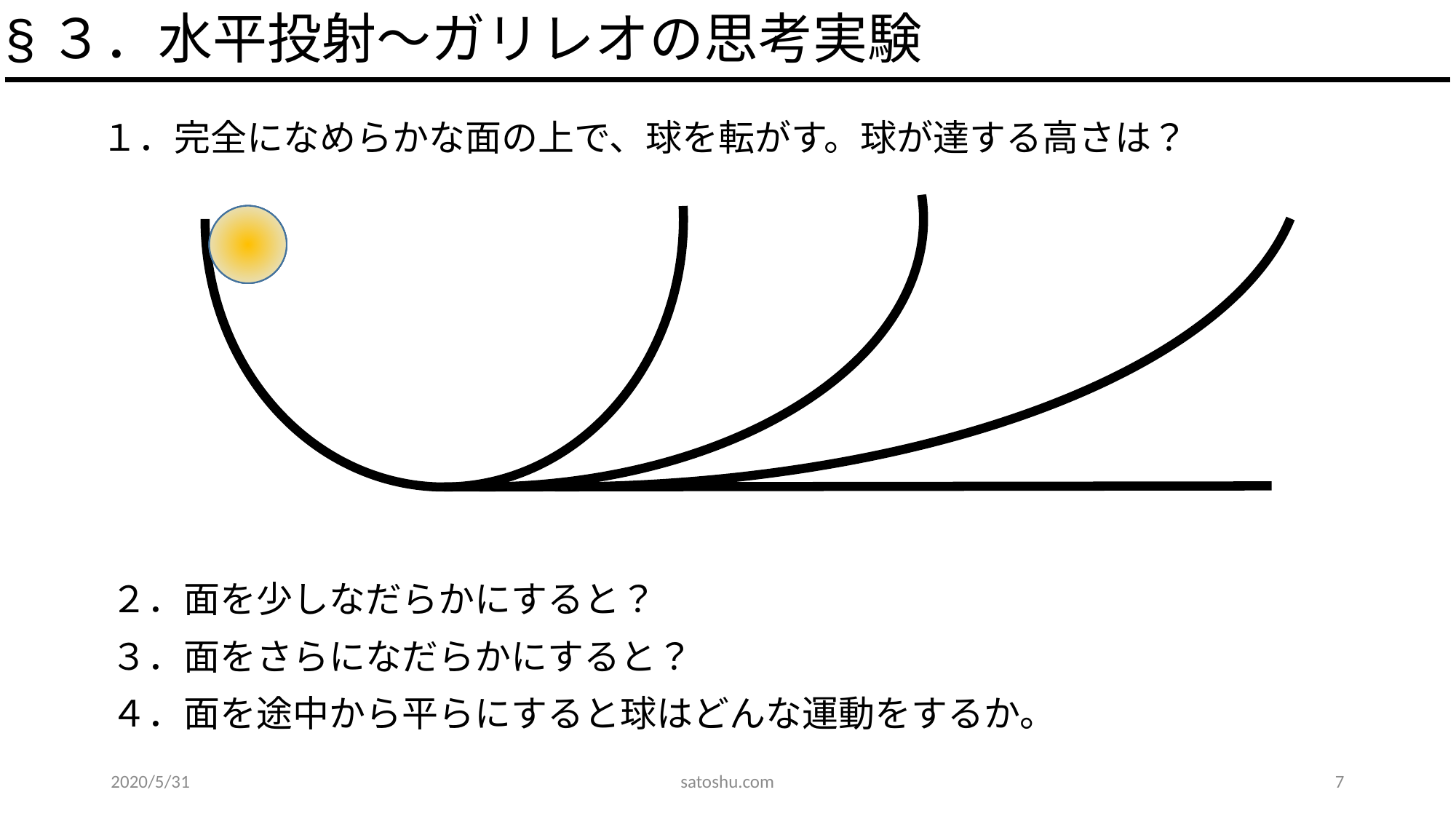

§３．水平投射～ガリレオの思考実験

１．完全になめらかな面の上で、球を転がす。球が達する高さは？

２．面を少しなだらかにすると？
３．面をさらになだらかにすると？
４．面を途中から平らにすると球はどんな運動をするか。
2020/5/31
satoshu.com
7